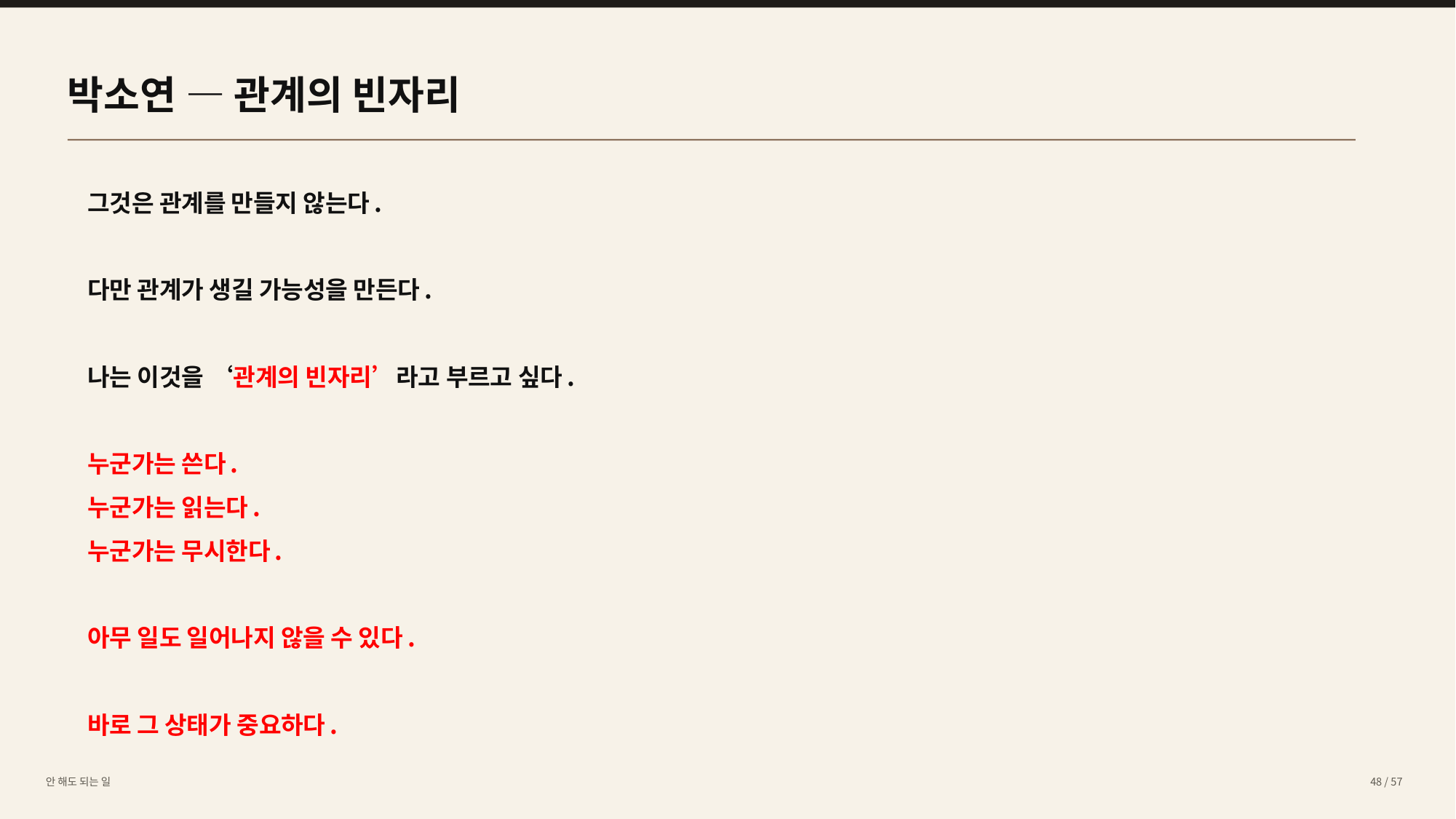

박소연 — 관계의 빈자리

그것은 관계를 만들지 않는다.

다만 관계가 생길 가능성을 만든다.

나는 이것을 ‘관계의 빈자리’라고 부르고 싶다.

누군가는 쓴다.
누군가는 읽는다.
누군가는 무시한다.

아무 일도 일어나지 않을 수 있다.

바로 그 상태가 중요하다.
안 해도 되는 일
48 / 57